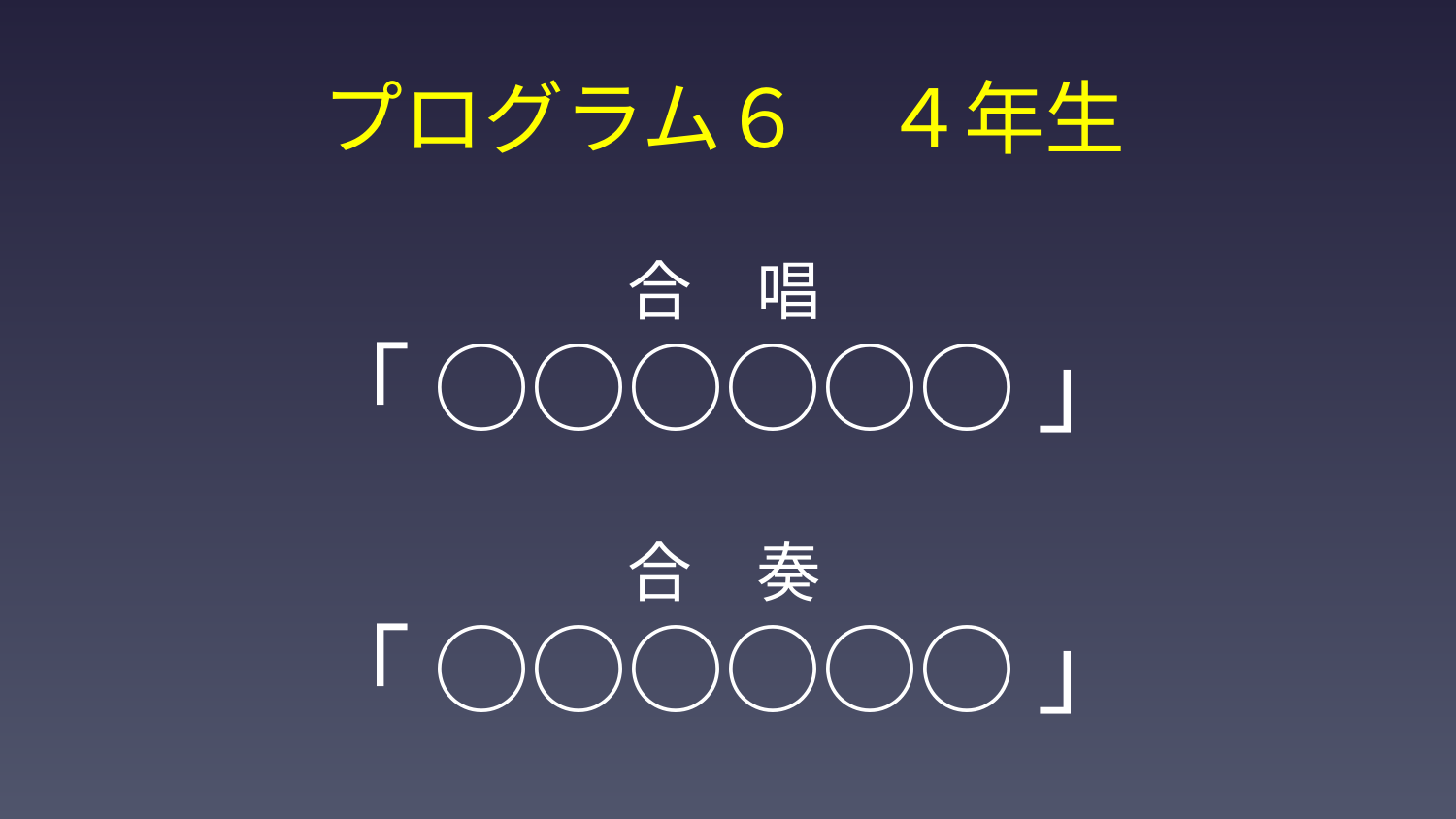

# プログラム６　４年生
合　唱
「 ○○○○○○ 」

合　奏
「 ○○○○○○ 」